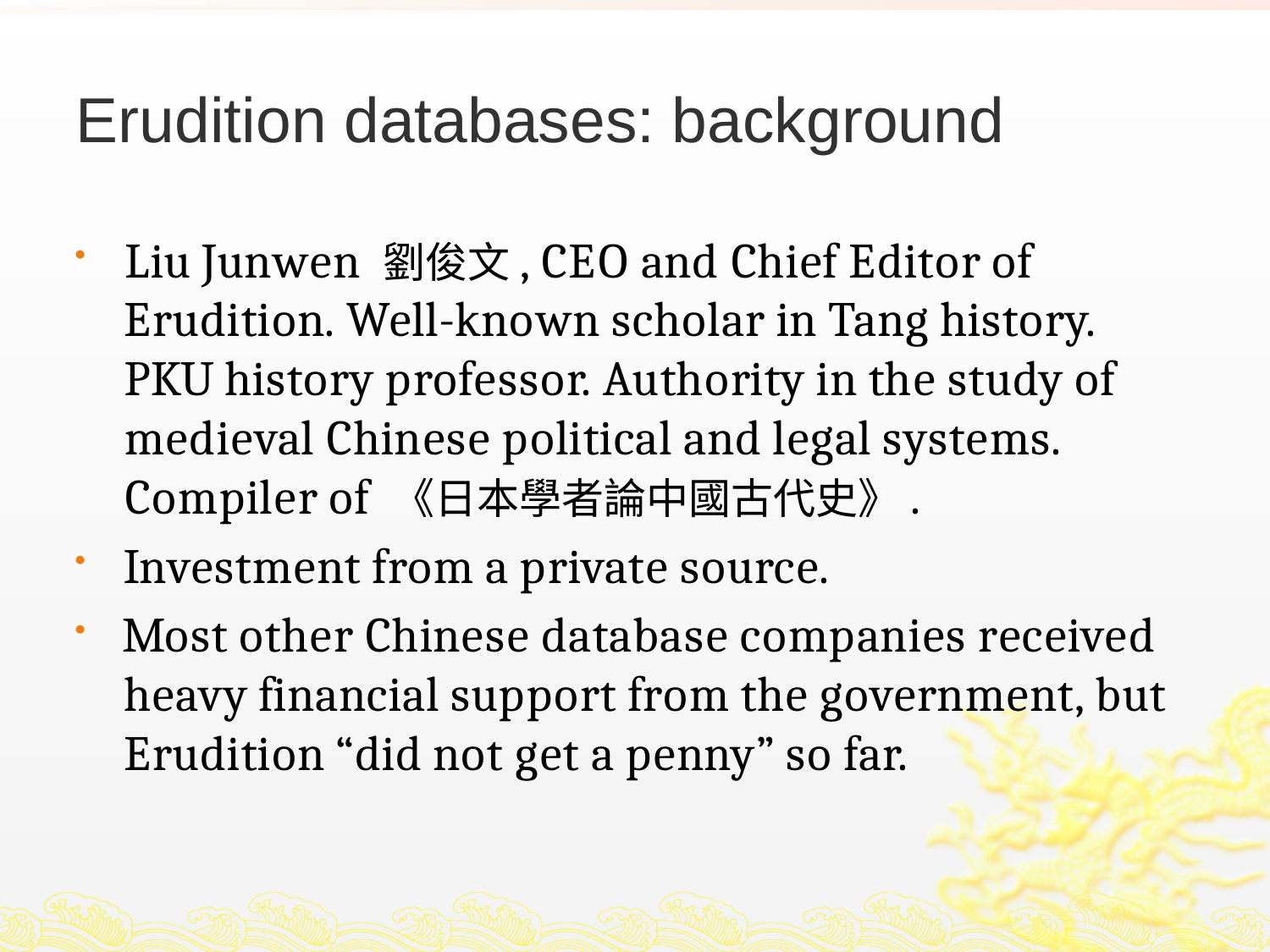

# Erudition databases: background
Liu Junwen 劉俊文, CEO and Chief Editor of Erudition. Well-known scholar in Tang history. PKU history professor. Authority in the study of medieval Chinese political and legal systems. Compiler of 《日本學者論中國古代史》.
Investment from a private source.
Most other Chinese database companies received heavy financial support from the government, but Erudition “did not get a penny” so far.